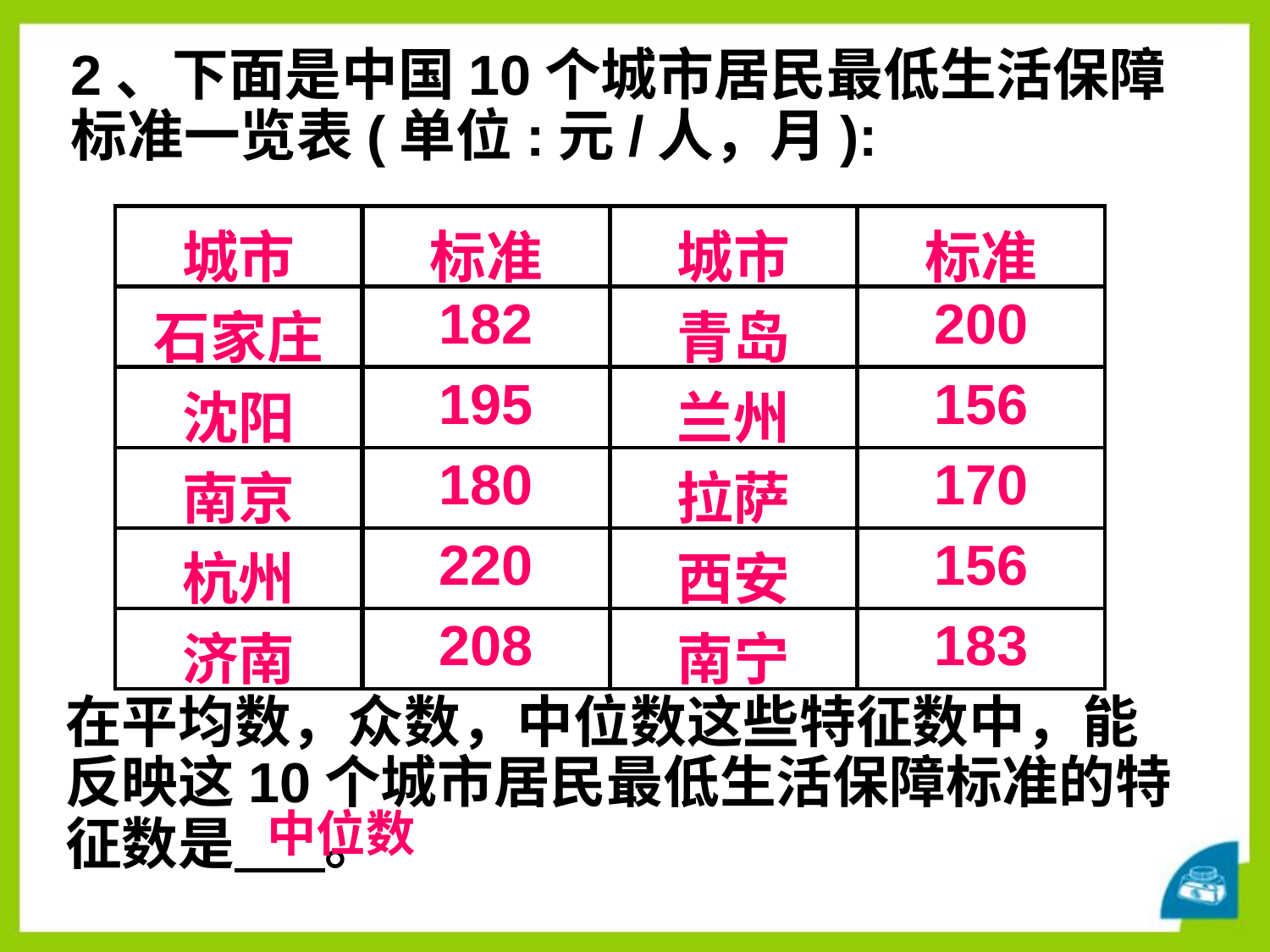

2、下面是中国10个城市居民最低生活保障标准一览表(单位:元/人，月):
| 城市 | 标准 | 城市 | 标准 |
| --- | --- | --- | --- |
| 石家庄 | 182 | 青岛 | 200 |
| 沈阳 | 195 | 兰州 | 156 |
| 南京 | 180 | 拉萨 | 170 |
| 杭州 | 220 | 西安 | 156 |
| 济南 | 208 | 南宁 | 183 |
在平均数，众数，中位数这些特征数中，能反映这10个城市居民最低生活保障标准的特征数是       。
中位数